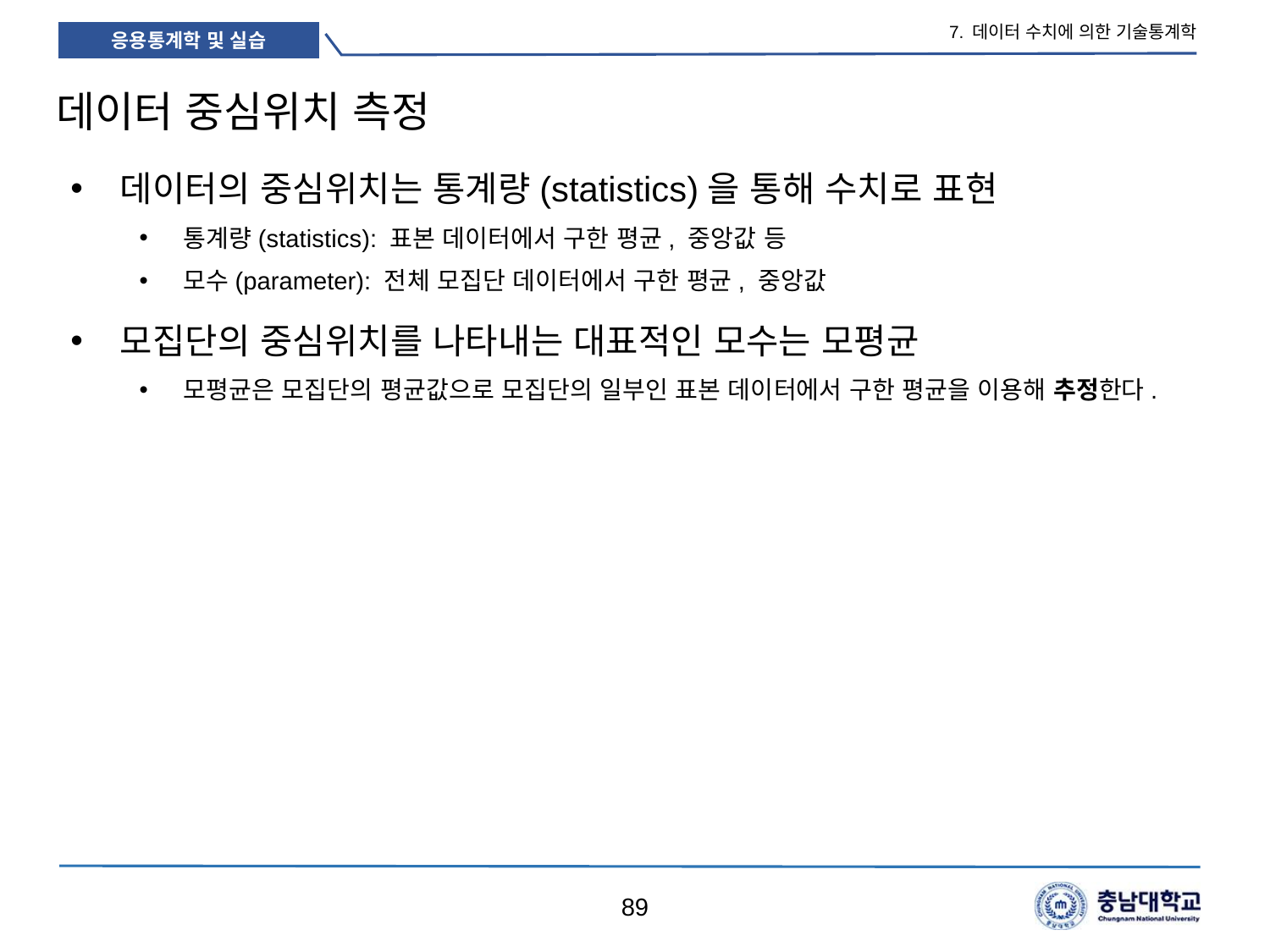

7. 데이터 수치에 의한 기술통계학
# 데이터 중심위치 측정
데이터의 중심위치는 통계량(statistics)을 통해 수치로 표현
통계량(statistics): 표본 데이터에서 구한 평균, 중앙값 등
모수(parameter): 전체 모집단 데이터에서 구한 평균, 중앙값
모집단의 중심위치를 나타내는 대표적인 모수는 모평균
모평균은 모집단의 평균값으로 모집단의 일부인 표본 데이터에서 구한 평균을 이용해 추정한다.
89